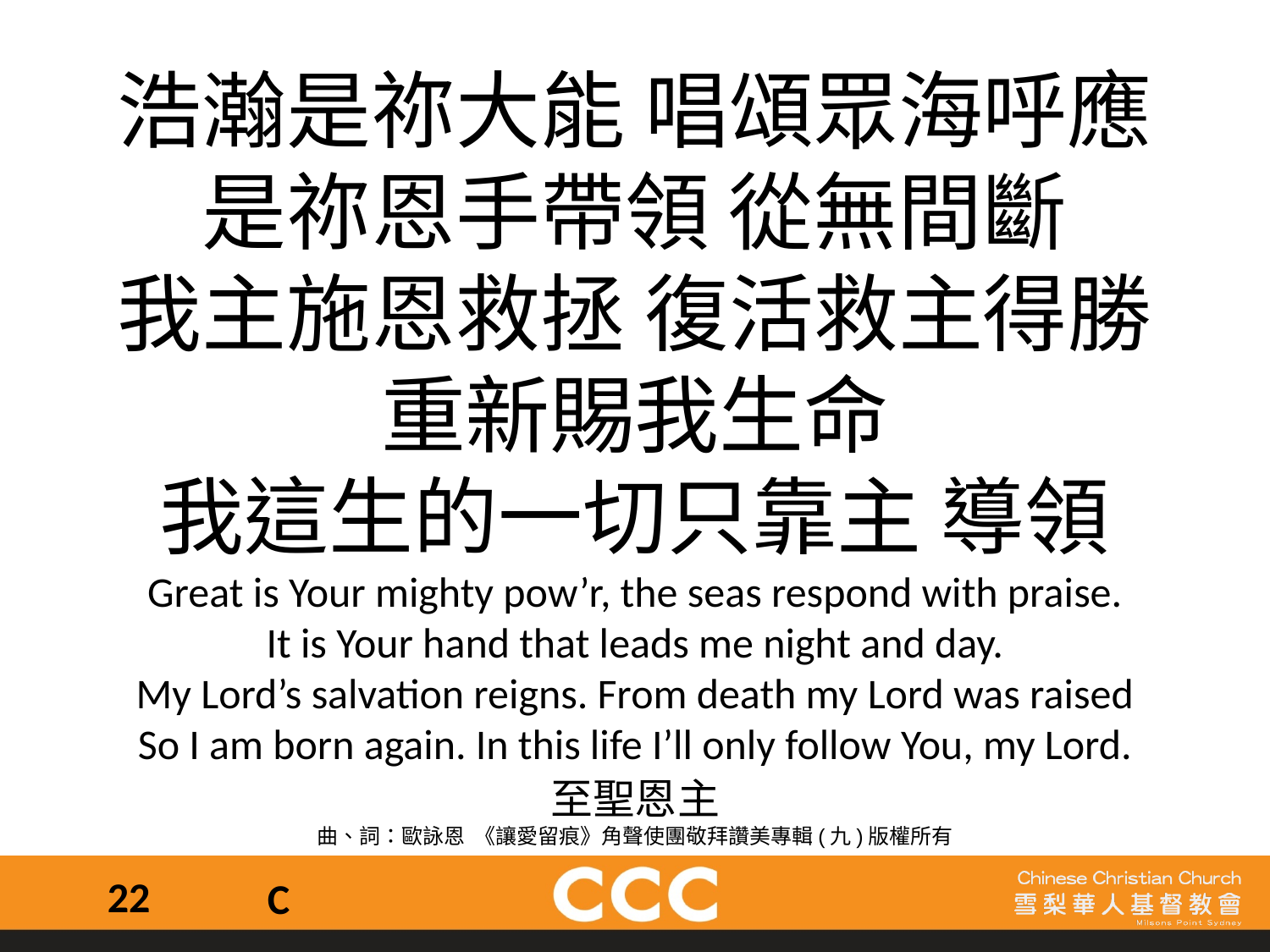

浩瀚是祢大能 唱頌眾海呼應
是祢恩手帶領 從無間斷
我主施恩救拯 復活救主得勝
重新賜我生命
我這生的一切只靠主 導領
Great is Your mighty pow’r, the seas respond with praise.
It is Your hand that leads me night and day.
My Lord’s salvation reigns. From death my Lord was raised
So I am born again. In this life I’ll only follow You, my Lord.

至聖恩主
曲、詞：歐詠恩  《讓愛留痕》角聲使團敬拜讚美專輯(九)版權所有
22
C